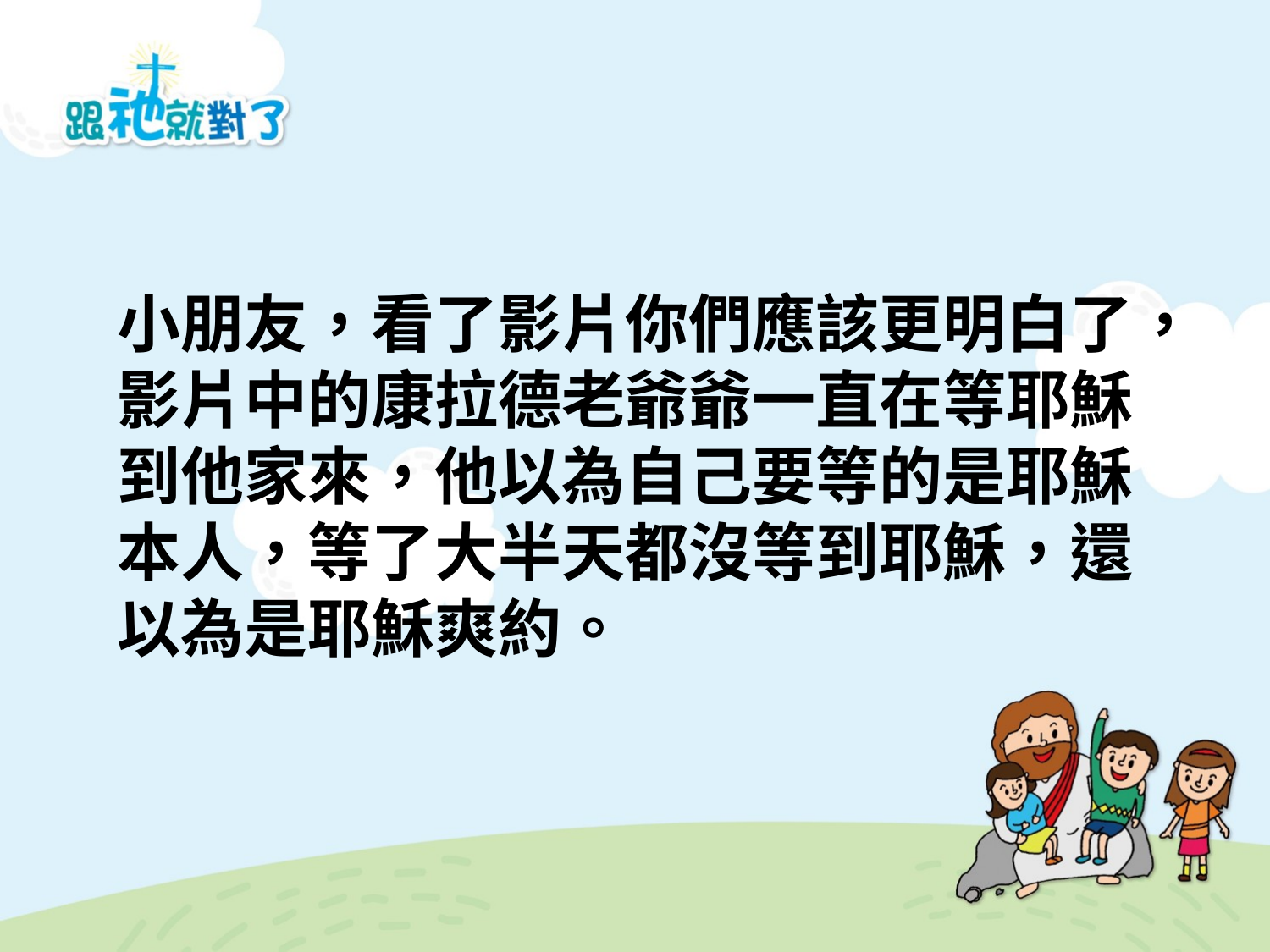

小朋友，看了影片你們應該更明白了，影片中的康拉德老爺爺一直在等耶穌到他家來，他以為自己要等的是耶穌本人，等了大半天都沒等到耶穌，還以為是耶穌爽約。